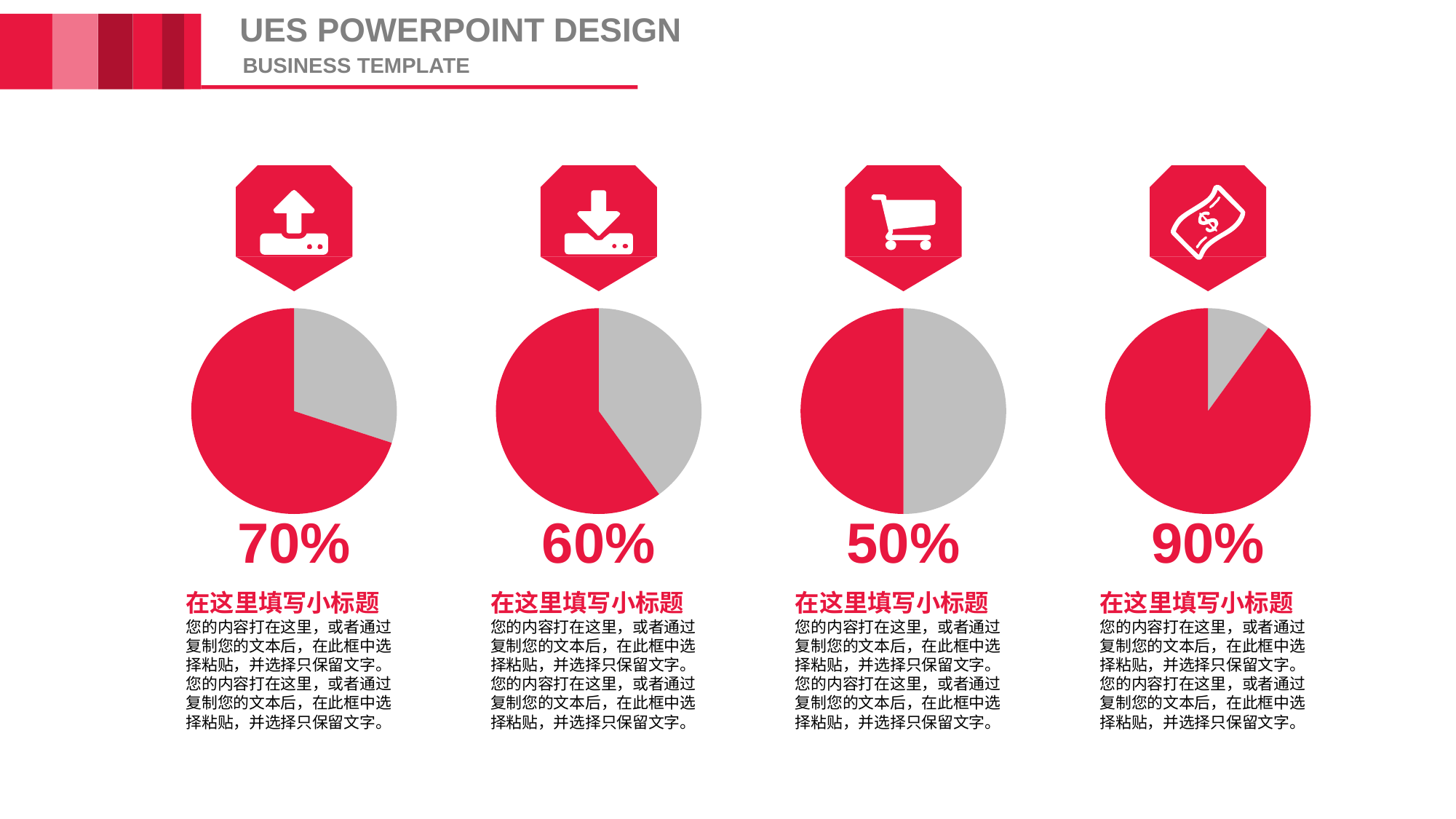

# UES POWERPOINT DESIGN
BUSINESS TEMPLATE

### Chart

| Category | Sales |
|---|---|
| 1st Qtr | 30.0 |
| 2nd Qtr | 70.0 |

### Chart

| Category | Sales |
|---|---|
| 1st Qtr | 40.0 |
| 2nd Qtr | 60.0 |

### Chart

| Category | Sales |
|---|---|
| 1st Qtr | 50.0 |
| 2nd Qtr | 50.0 |

### Chart

| Category | Sales |
|---|---|
| 1st Qtr | 10.0 |
| 2nd Qtr | 90.0 |
70%
60%
50%
90%
在这里填写小标题
您的内容打在这里，或者通过复制您的文本后，在此框中选择粘贴，并选择只保留文字。您的内容打在这里，或者通过复制您的文本后，在此框中选择粘贴，并选择只保留文字。
在这里填写小标题
您的内容打在这里，或者通过复制您的文本后，在此框中选择粘贴，并选择只保留文字。您的内容打在这里，或者通过复制您的文本后，在此框中选择粘贴，并选择只保留文字。
在这里填写小标题
您的内容打在这里，或者通过复制您的文本后，在此框中选择粘贴，并选择只保留文字。您的内容打在这里，或者通过复制您的文本后，在此框中选择粘贴，并选择只保留文字。
在这里填写小标题
您的内容打在这里，或者通过复制您的文本后，在此框中选择粘贴，并选择只保留文字。您的内容打在这里，或者通过复制您的文本后，在此框中选择粘贴，并选择只保留文字。